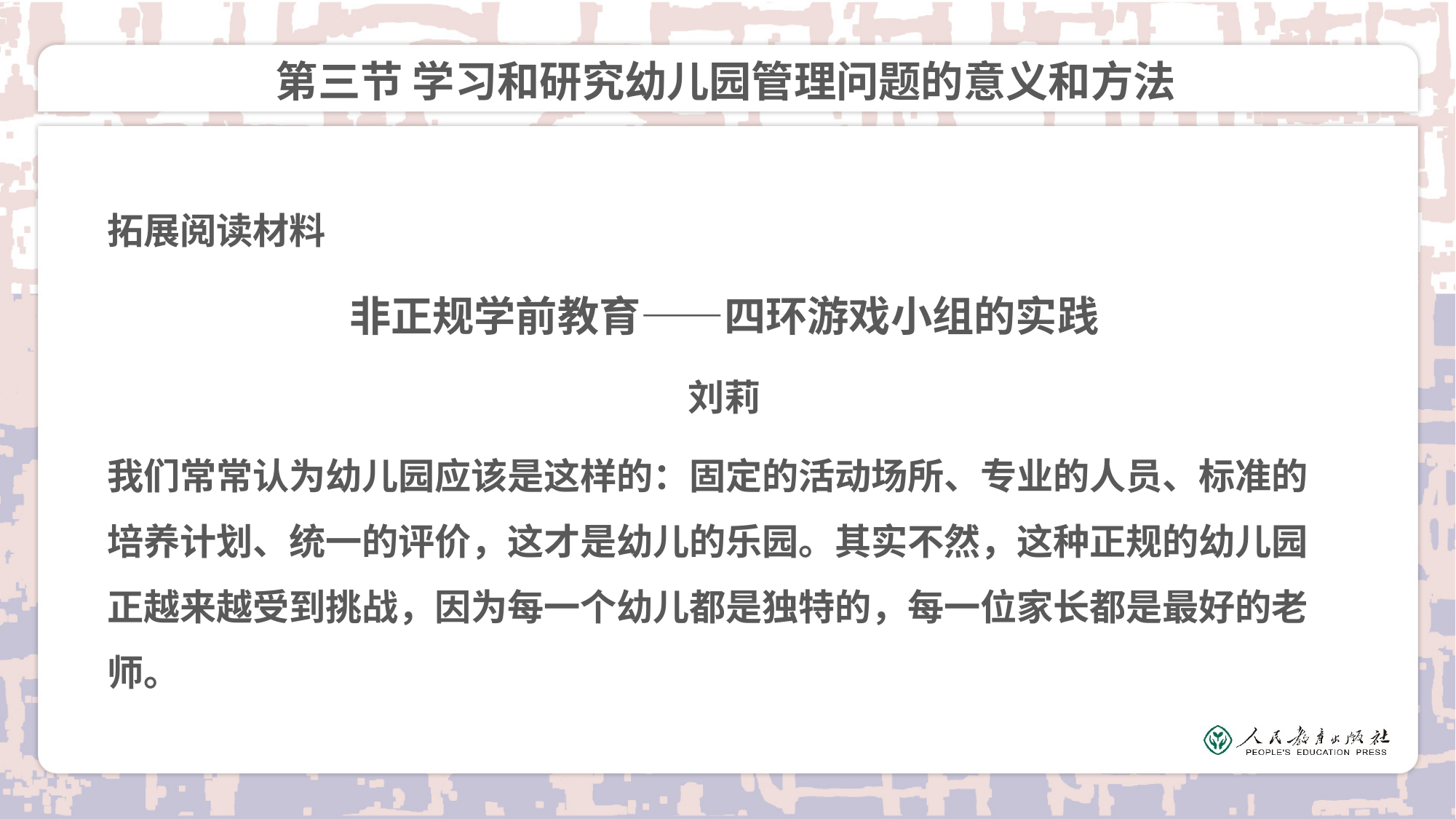

# 第三节 学习和研究幼儿园管理问题的意义和方法
拓展阅读材料
非正规学前教育——四环游戏小组的实践
刘莉
我们常常认为幼儿园应该是这样的：固定的活动场所、专业的人员、标准的培养计划、统一的评价，这才是幼儿的乐园。其实不然，这种正规的幼儿园正越来越受到挑战，因为每一个幼儿都是独特的，每一位家长都是最好的老师。